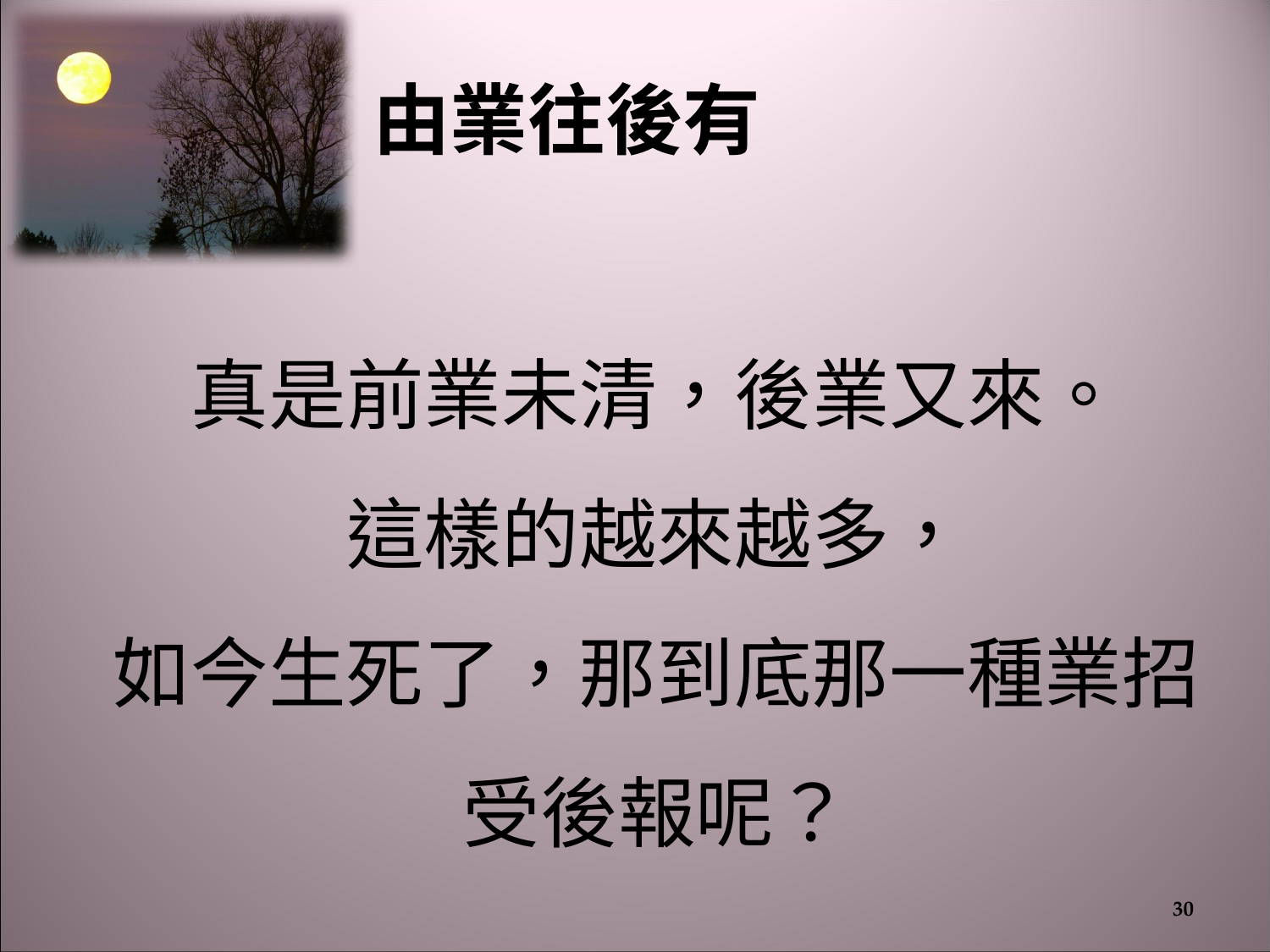

# 由業往後有
真是前業未清，後業又來。
這樣的越來越多，
如今生死了，那到底那一種業招受後報呢？

30